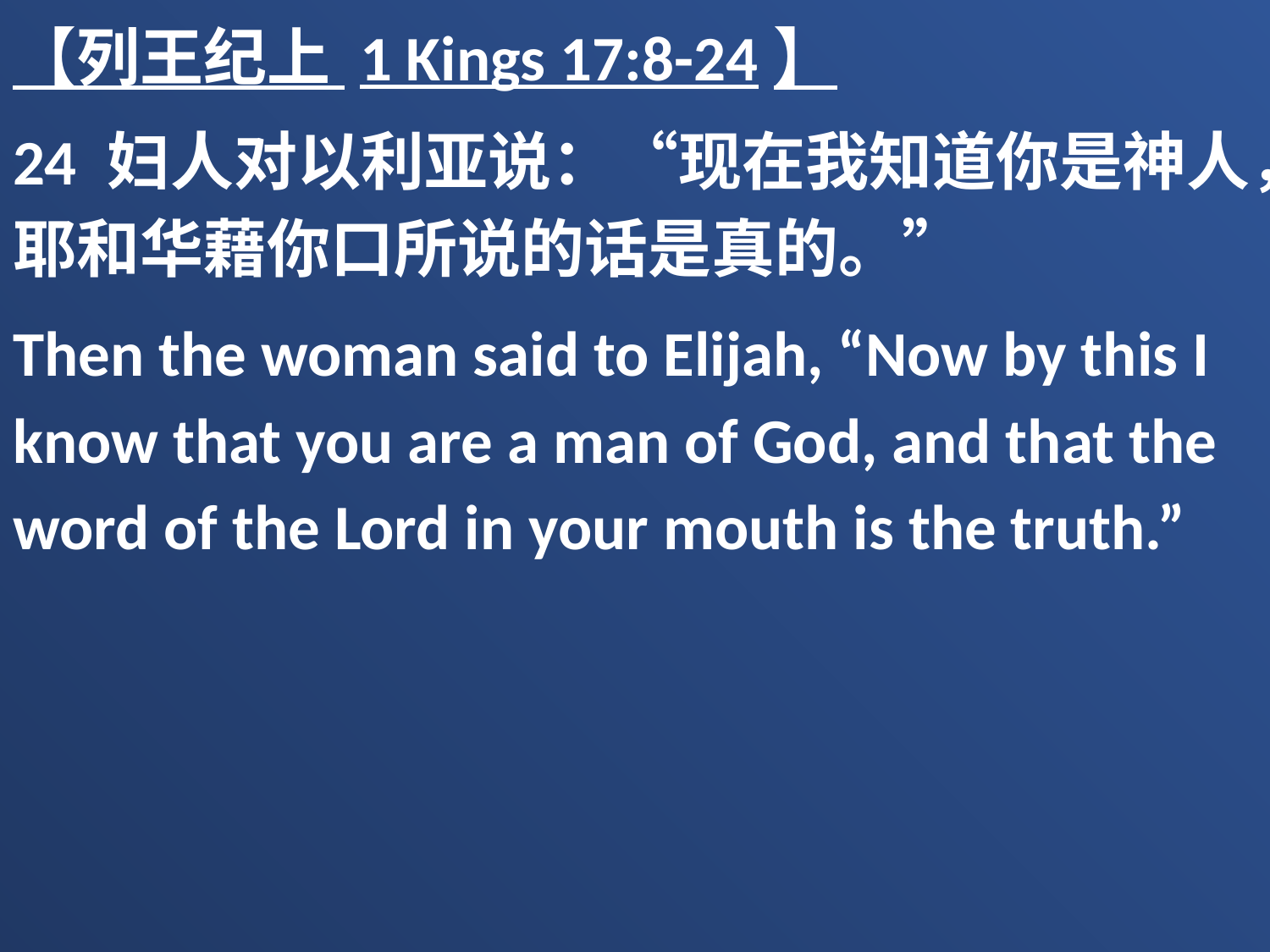

【列王纪上 1 Kings 17:8-24】
24 妇人对以利亚说：“现在我知道你是神人，耶和华藉你口所说的话是真的。”
Then the woman said to Elijah, “Now by this I know that you are a man of God, and that the word of the Lord in your mouth is the truth.”